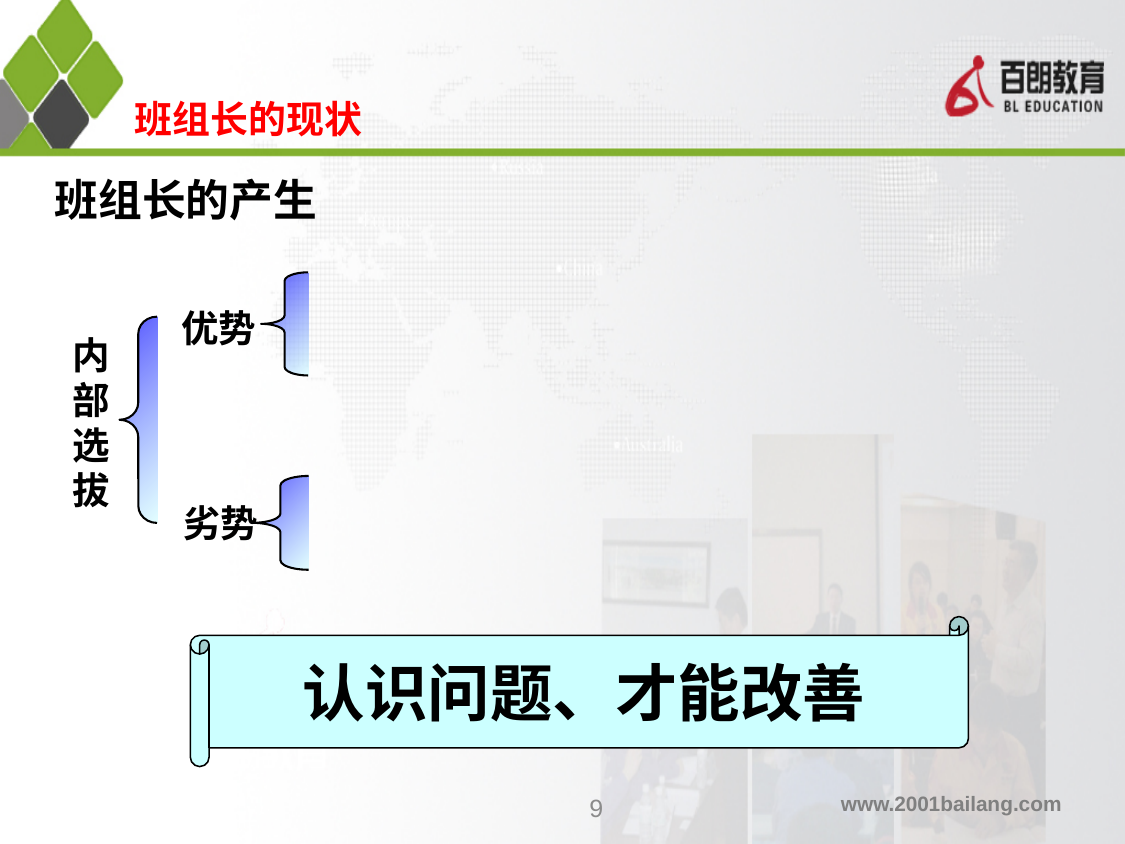

# 班组长的现状
班组长的产生

优势

内部选拔

劣势
认识问题、才能改善
9